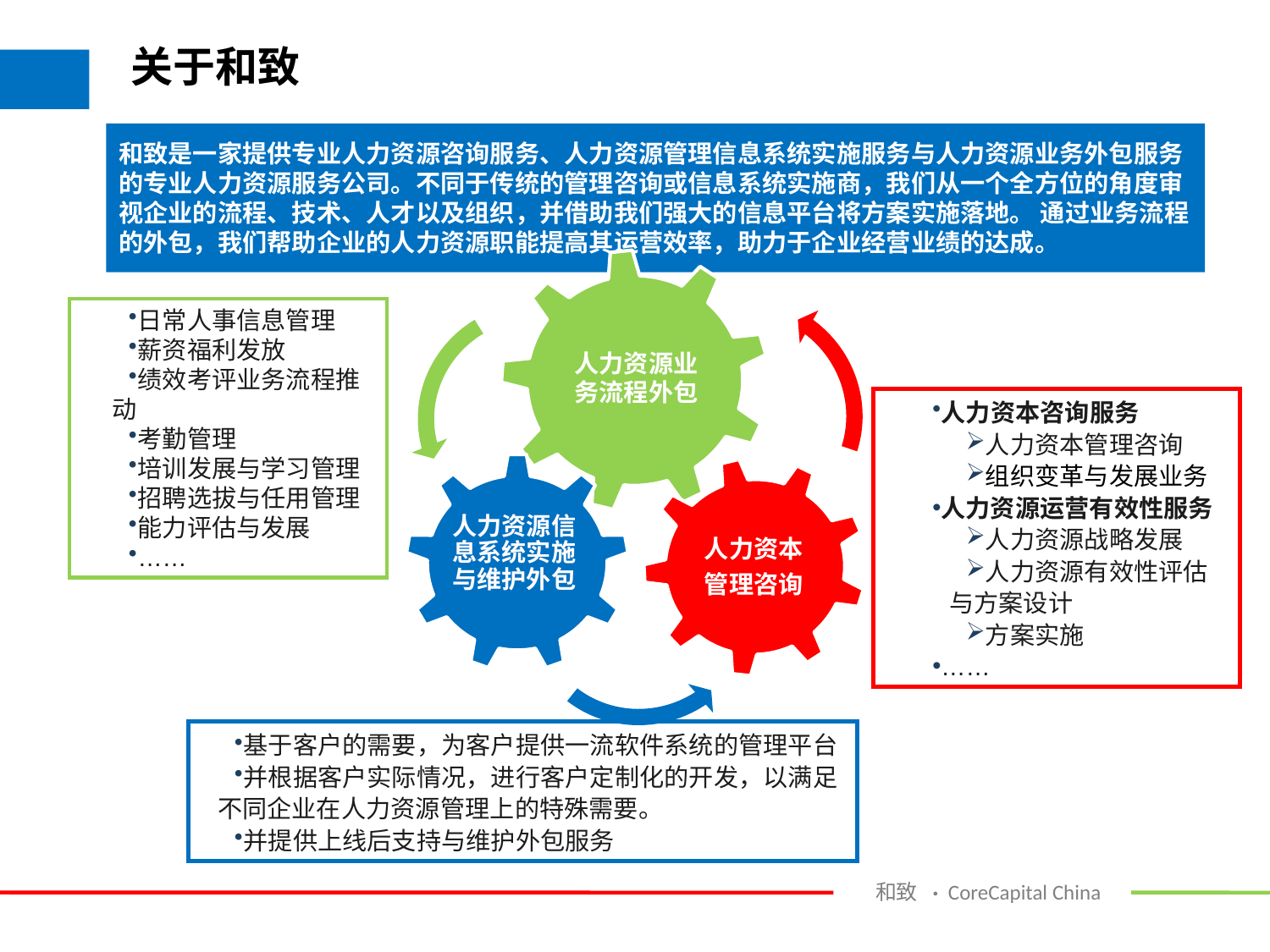

# 关于和致
和致是一家提供专业人力资源咨询服务、人力资源管理信息系统实施服务与人力资源业务外包服务的专业人力资源服务公司。不同于传统的管理咨询或信息系统实施商，我们从一个全方位的角度审视企业的流程、技术、人才以及组织，并借助我们强大的信息平台将方案实施落地。 通过业务流程的外包，我们帮助企业的人力资源职能提高其运营效率，助力于企业经营业绩的达成。

人力资源业务流程外包

人力资源信息系统实施与维护外包

人力资本
管理咨询

日常人事信息管理
薪资福利发放
绩效考评业务流程推动
考勤管理
培训发展与学习管理
招聘选拔与任用管理
能力评估与发展
……
人力资本咨询服务
人力资本管理咨询
组织变革与发展业务
人力资源运营有效性服务
人力资源战略发展
人力资源有效性评估与方案设计
方案实施
……
基于客户的需要，为客户提供一流软件系统的管理平台
并根据客户实际情况，进行客户定制化的开发，以满足不同企业在人力资源管理上的特殊需要。
并提供上线后支持与维护外包服务